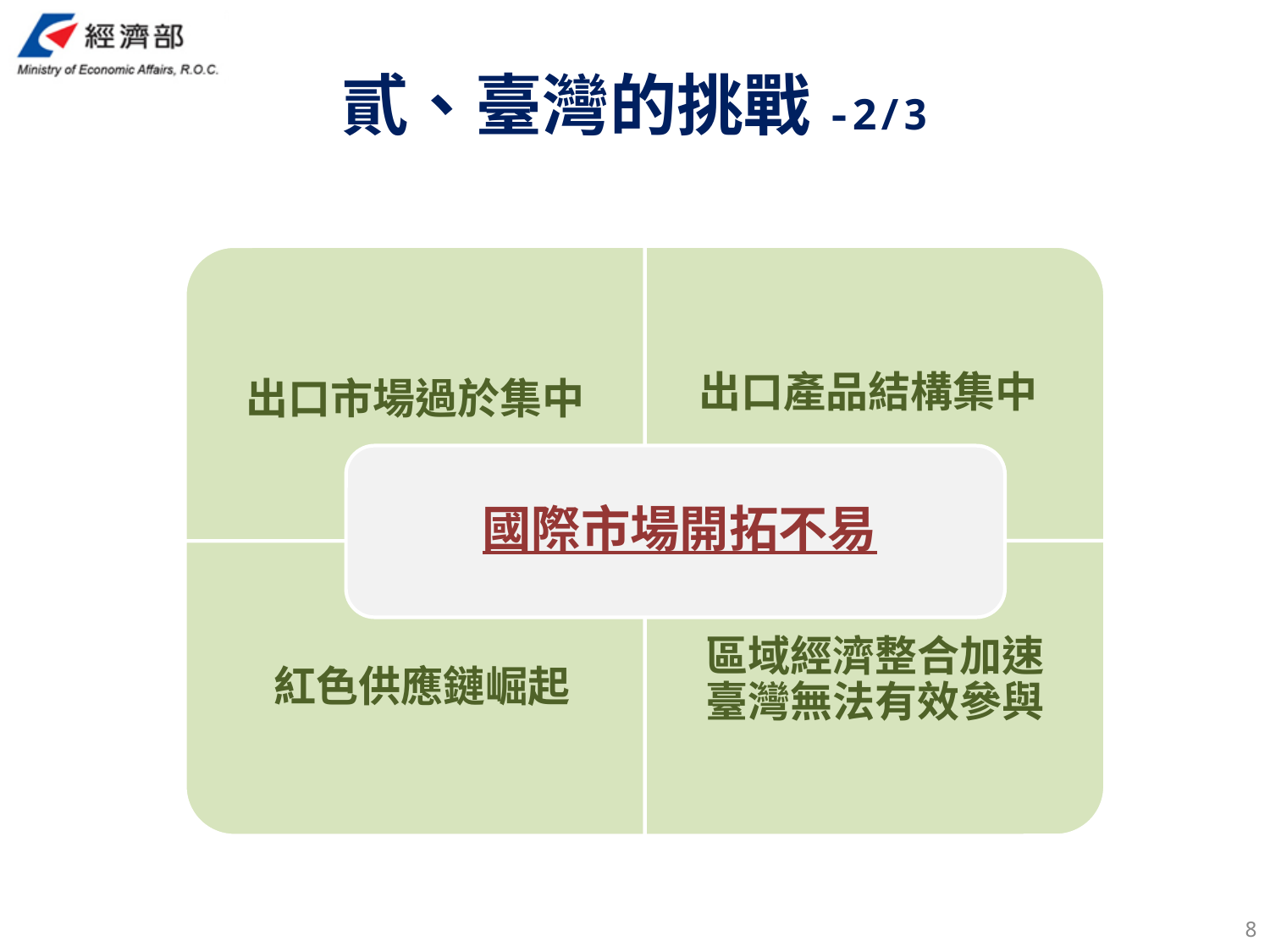

貳、臺灣的挑戰-2/3
出口市場過於集中
出口產品結構集中
紅色供應鏈崛起
區域經濟整合加速
臺灣無法有效參與
國際市場開拓不易
United States
US $62.3 Billion
Japan
US $61.6 Billion
Korea
US $27.5
Billion
Hong Kong
US $44.2 Billion
Singapore
US $28.9
Billion
8